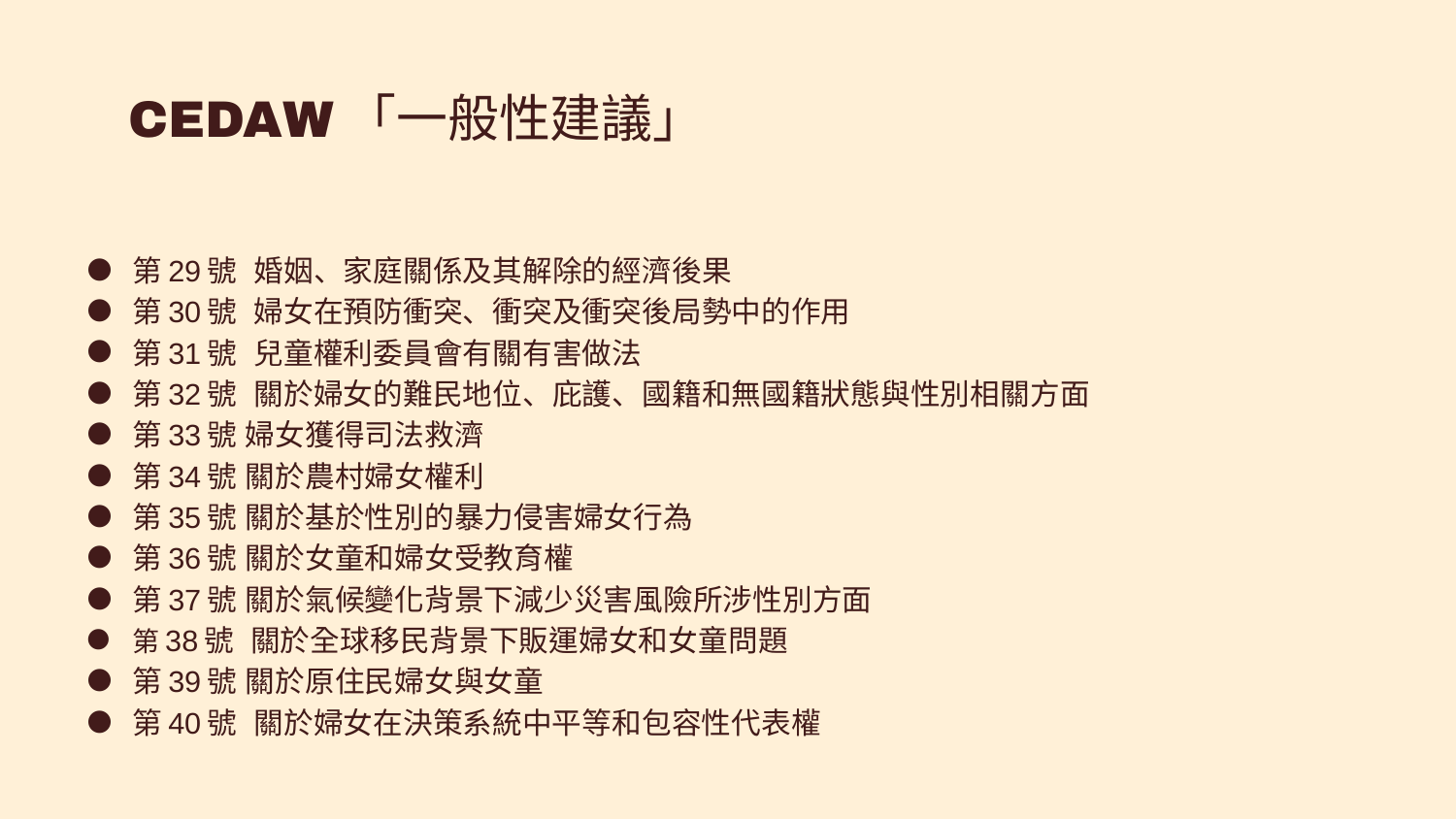

# CEDAW「一般性建議」
第29號  婚姻、家庭關係及其解除的經濟後果
第30號  婦女在預防衝突、衝突及衝突後局勢中的作用
第31號  兒童權利委員會有關有害做法
第32號  關於婦女的難民地位、庇護、國籍和無國籍狀態與性別相關方面
第33號 婦女獲得司法救濟
第34號 關於農村婦女權利
第35號 關於基於性別的暴力侵害婦女行為
第36號 關於女童和婦女受教育權
第37號 關於氣候變化背景下減少災害風險所涉性別方面
第38號  關於全球移民背景下販運婦女和女童問題
第39號 關於原住民婦女與女童
第40號  關於婦女在決策系統中平等和包容性代表權